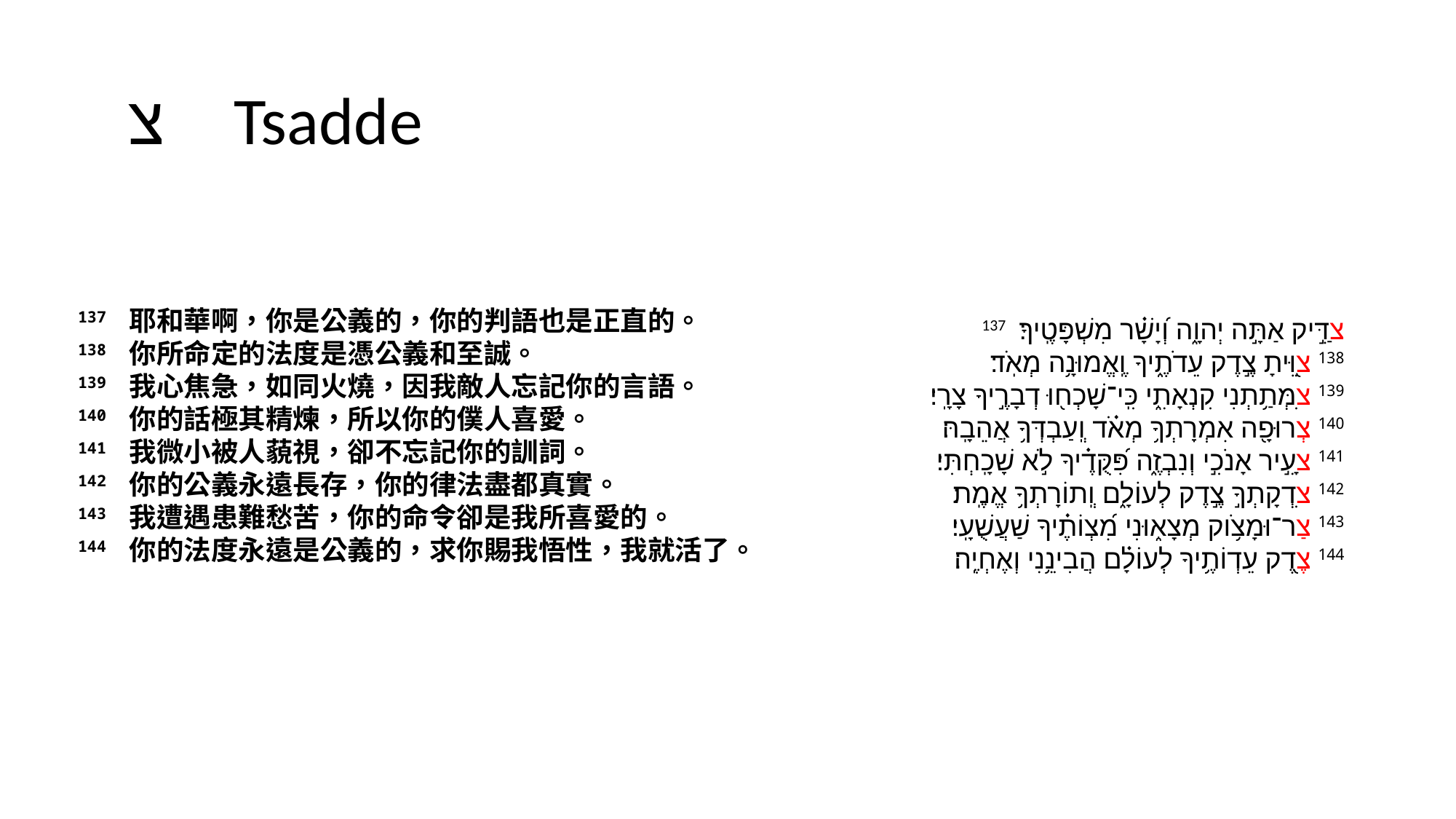

# צ    Tsadde
137 耶和華啊，你是公義的，你的判語也是正直的。
138 你所命定的法度是憑公義和至誠。
139 我心焦急，如同火燒，因我敵人忘記你的言語。
140 你的話極其精煉，所以你的僕人喜愛。
141 我微小被人藐視，卻不忘記你的訓詞。
142 你的公義永遠長存，你的律法盡都真實。
143 我遭遇患難愁苦，你的命令卻是我所喜愛的。
144 你的法度永遠是公義的，求你賜我悟性，我就活了。
137 צַדִּ֣יק אַתָּ֣ה יְהוָ֑ה וְ֝יָשָׁ֗ר מִשְׁפָּטֶֽיךָ׃
138 צִ֭וִּיתָ צֶ֣דֶק עֵדֹתֶ֑יךָ וֶֽאֱמוּנָ֥ה מְאֹֽד׃
139 צִמְּתַ֥תְנִי קִנְאָתִ֑י כִּֽי־שָׁכְח֖וּ דְבָרֶ֣יךָ צָרָֽי׃
140 צְרוּפָ֖ה אִמְרָתְךָ֥ מְאֹ֗ד וְֽעַבְדְּךָ֥ אֲהֵבָֽהּ׃
141 צָעִ֣יר אָנֹכִ֣י וְנִבְזֶ֑ה פִּ֝קֻּדֶ֗יךָ לֹ֣א שָׁכָֽחְתִּי׃
142 צִדְקָתְךָ֣ צֶ֣דֶק לְעוֹלָ֑ם וְֽתוֹרָתְךָ֥ אֱמֶֽת׃
143 צַר־וּמָצֹ֥וק מְצָא֑וּנִי מִ֝צְוֹתֶ֗יךָ שַׁעֲשֻׁעָֽי׃
144 צֶ֖דֶק עֵדְוֹתֶ֥יךָ לְעוֹלָ֗ם הֲבִינֵ֥נִי וְאֶחְיֶֽה׃